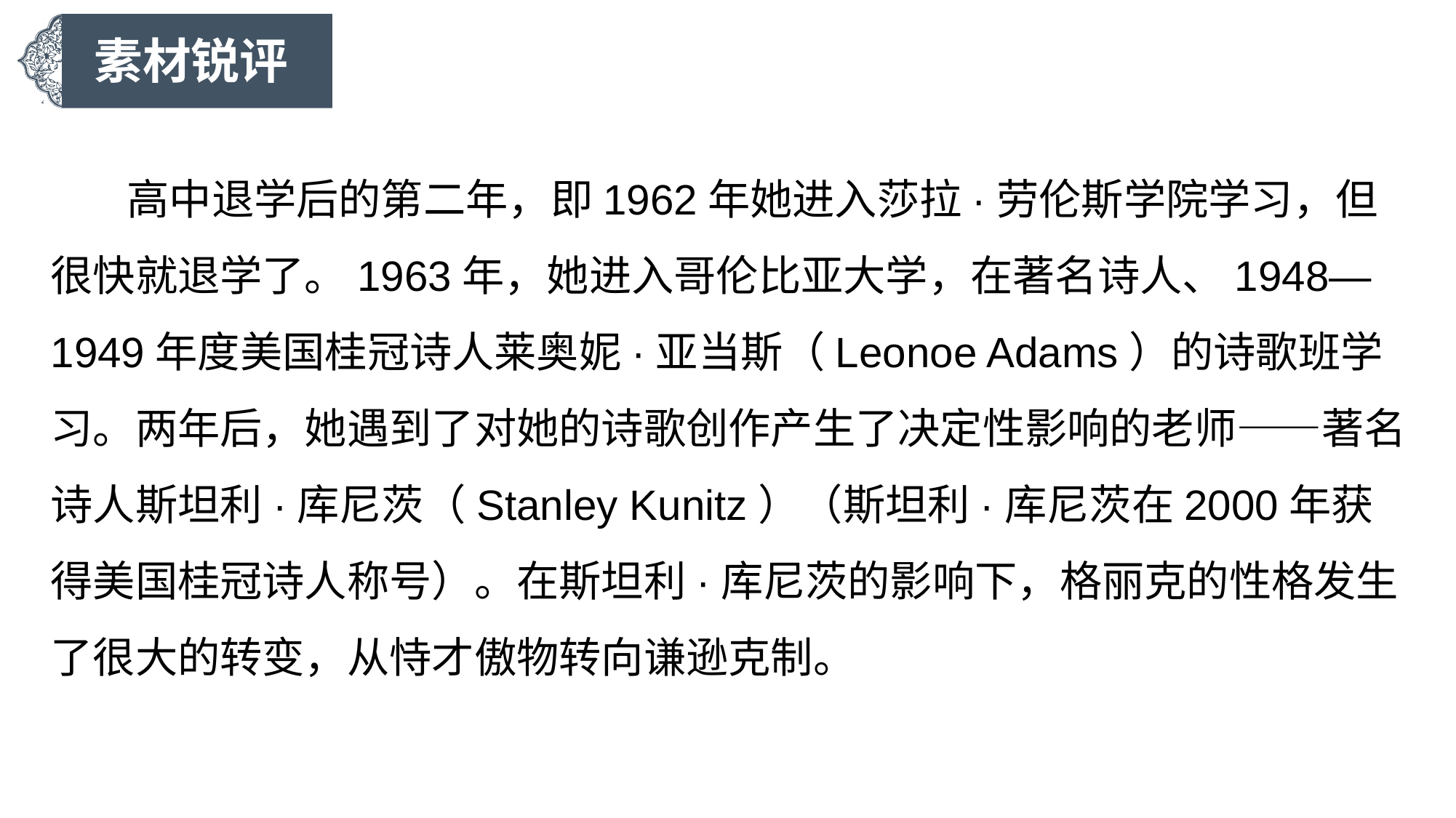

素材锐评
       高中退学后的第二年，即1962年她进入莎拉·劳伦斯学院学习，但很快就退学了。1963年，她进入哥伦比亚大学，在著名诗人、1948—1949年度美国桂冠诗人莱奥妮·亚当斯（Leonoe Adams）的诗歌班学习。两年后，她遇到了对她的诗歌创作产生了决定性影响的老师——著名诗人斯坦利·库尼茨（Stanley Kunitz）（斯坦利·库尼茨在2000年获得美国桂冠诗人称号）。在斯坦利·库尼茨的影响下，格丽克的性格发生了很大的转变，从恃才傲物转向谦逊克制。